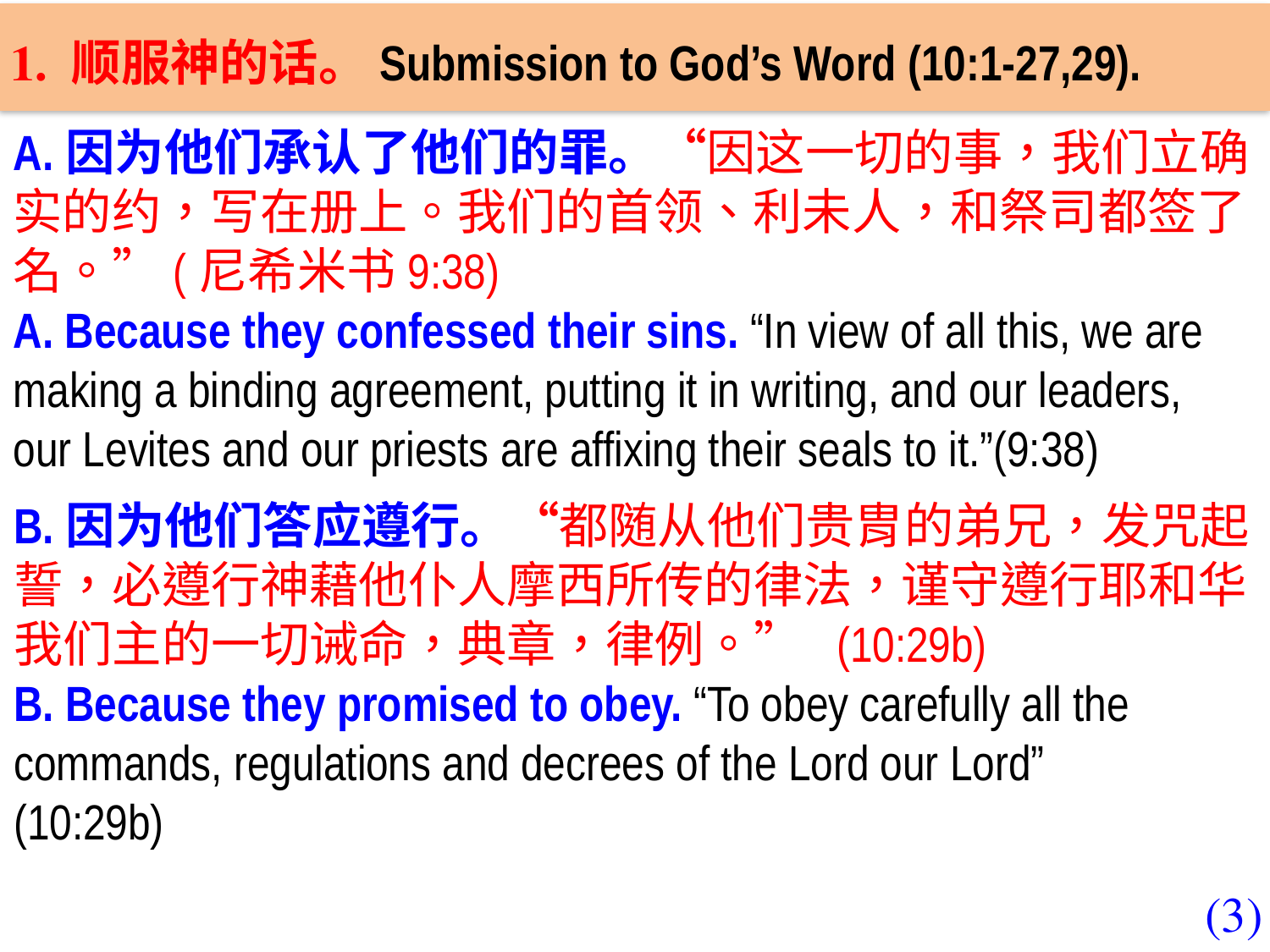

1. 顺服神的话。Submission to God’s Word (10:1-27,29).
A.因为他们承认了他们的罪。“因这一切的事，我们立确实的约，写在册上。我们的首领、利未人，和祭司都签了名。”(尼希米书9:38)
A. Because they confessed their sins. “In view of all this, we are making a binding agreement, putting it in writing, and our leaders, our Levites and our priests are affixing their seals to it.”(9:38)

B.因为他们答应遵行。“都随从他们贵胄的弟兄，发咒起誓，必遵行神藉他仆人摩西所传的律法，谨守遵行耶和华我们主的一切诫命，典章，律例。”  (10:29b)
B. Because they promised to obey. “To obey carefully all the commands, regulations and decrees of the Lord our Lord”
(10:29b)
(3)